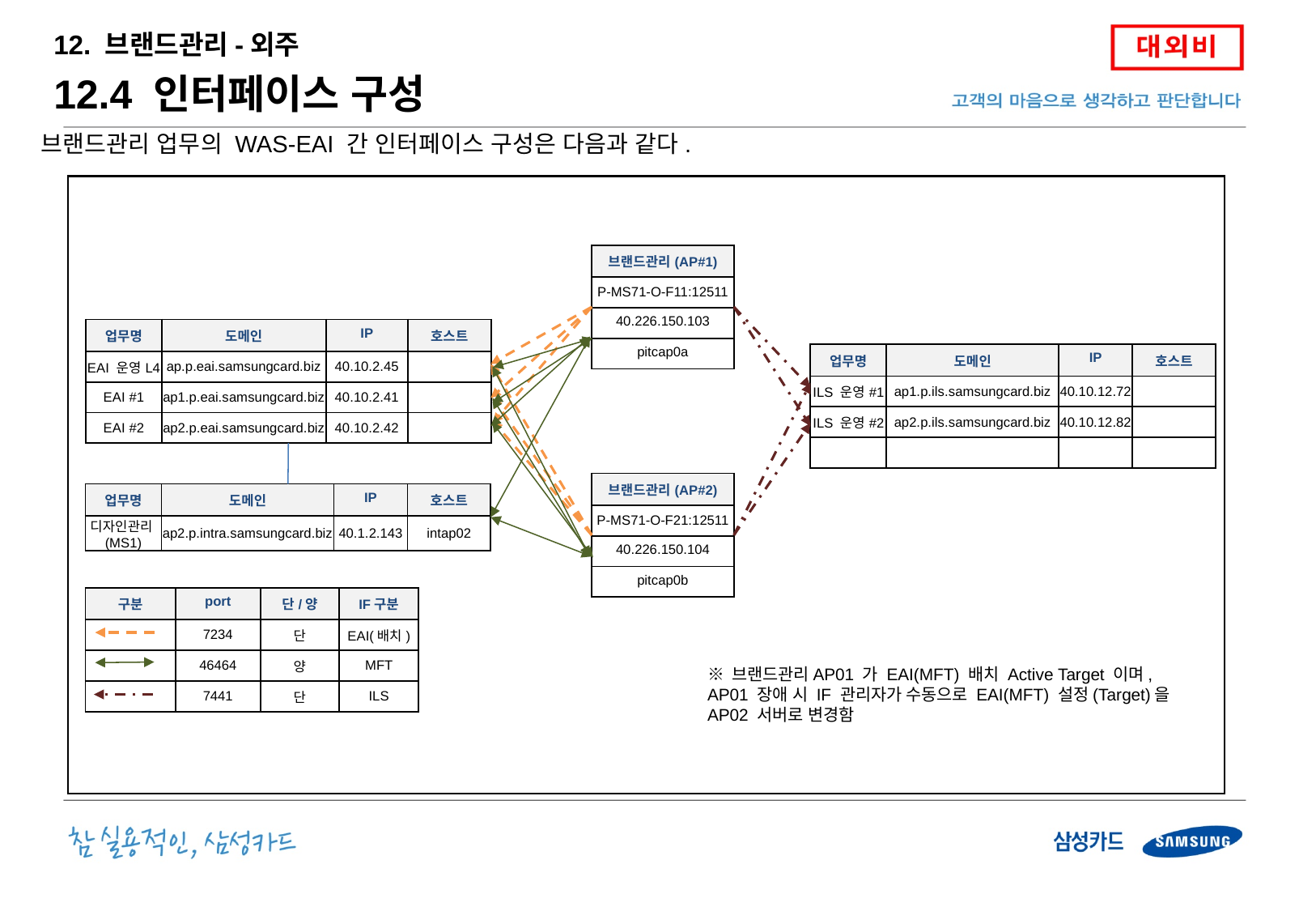

12. 브랜드관리-외주
12.4 인터페이스 구성
브랜드관리 업무의 WAS-EAI 간 인터페이스 구성은 다음과 같다.

| 브랜드관리(AP#1) |
| --- |
| P-MS71-O-F11:12511 |
| 40.226.150.103 |
| pitcap0a |
| 업무명 | 도메인 | IP | 호스트 |
| --- | --- | --- | --- |
| EAI 운영L4 | ap.p.eai.samsungcard.biz | 40.10.2.45 |  |
| EAI #1 | ap1.p.eai.samsungcard.biz | 40.10.2.41 |  |
| EAI #2 | ap2.p.eai.samsungcard.biz | 40.10.2.42 |  |
| 업무명 | 도메인 | IP | 호스트 |
| --- | --- | --- | --- |
| ILS 운영#1 | ap1.p.ils.samsungcard.biz | 40.10.12.72 |  |
| ILS 운영#2 | ap2.p.ils.samsungcard.biz | 40.10.12.82 |  |
|  |  |  |  |
| 브랜드관리(AP#2) |
| --- |
| P-MS71-O-F21:12511 |
| 40.226.150.104 |
| pitcap0b |
| 업무명 | 도메인 | IP | 호스트 |
| --- | --- | --- | --- |
| 디자인관리(MS1) | ap2.p.intra.samsungcard.biz | 40.1.2.143 | intap02 |
| 구분 | port | 단/양 | IF구분 |
| --- | --- | --- | --- |
|  | 7234 | 단 | EAI(배치) |
|  | 46464 | 양 | MFT |
|  | 7441 | 단 | ILS |
※ 브랜드관리AP01 가 EAI(MFT) 배치 Active Target 이며,
AP01 장애 시 IF 관리자가 수동으로 EAI(MFT) 설정(Target)을
AP02 서버로 변경함